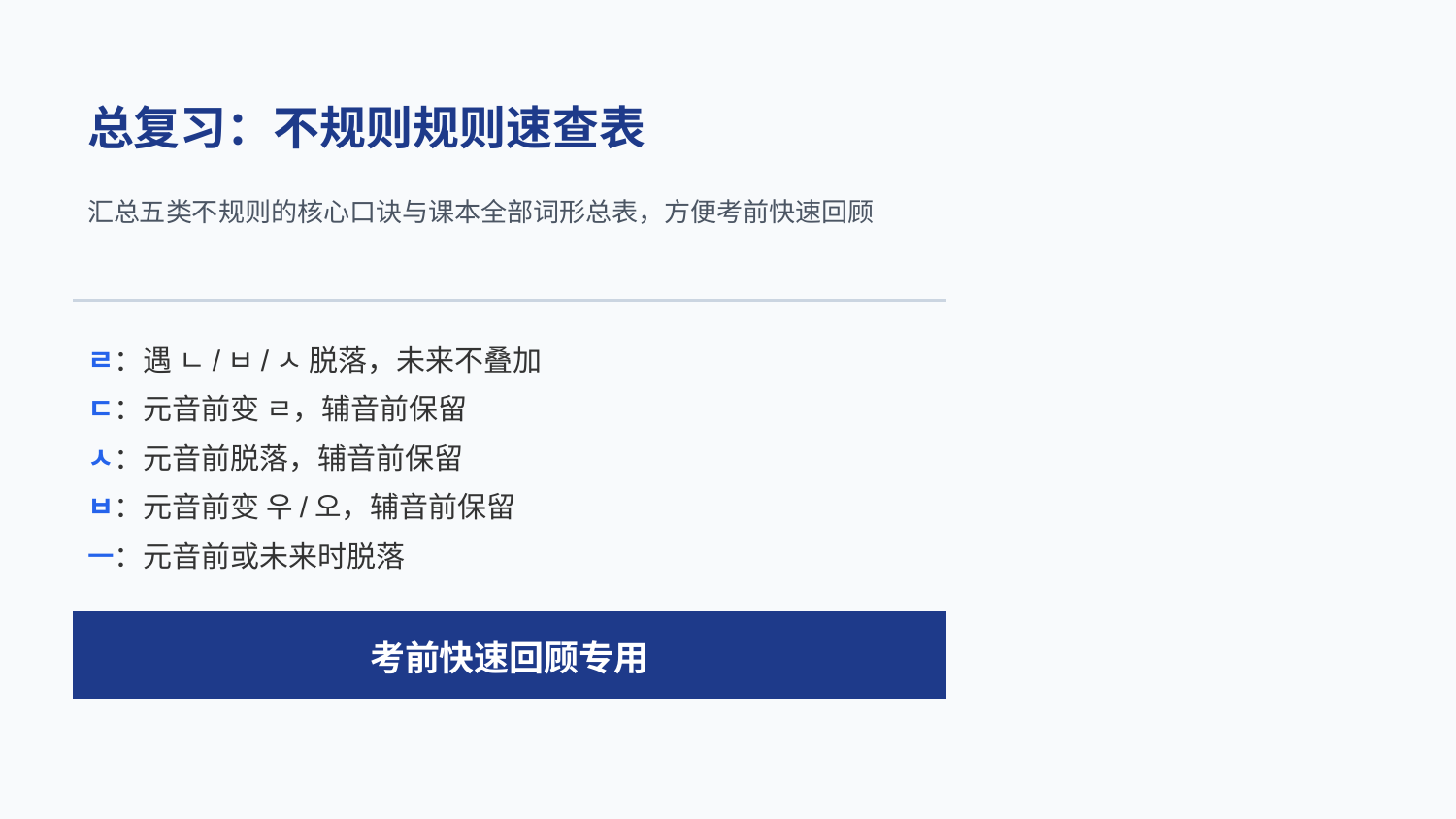

总复习：不规则规则速查表
汇总五类不规则的核心口诀与课本全部词形总表，方便考前快速回顾

ㄹ：遇 ㄴ/ㅂ/ㅅ 脱落，未来不叠加
ㄷ：元音前变 ㄹ，辅音前保留
ㅅ：元音前脱落，辅音前保留
ㅂ：元音前变 우/오，辅音前保留
ㅡ：元音前或未来时脱落

考前快速回顾专用